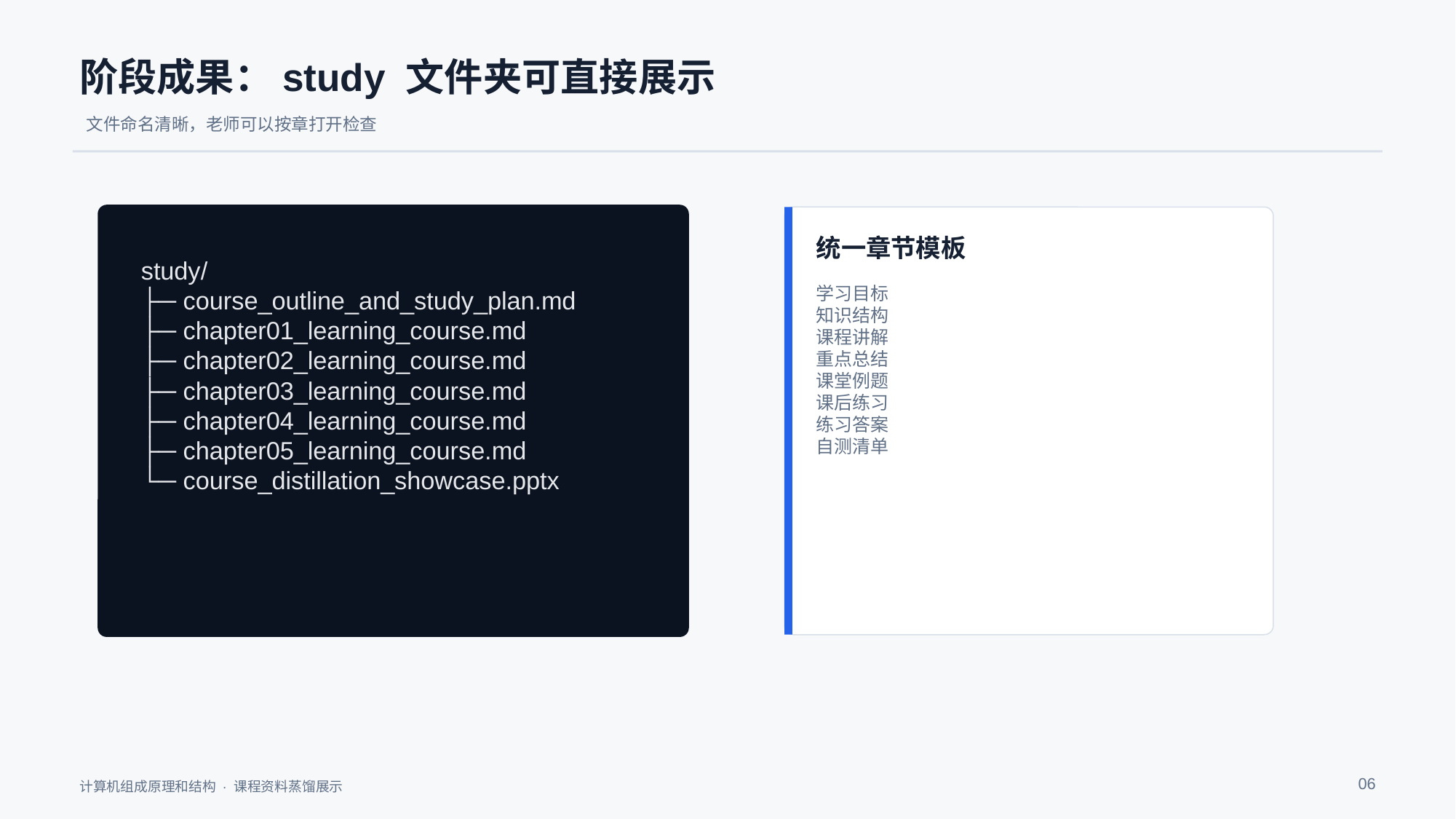

阶段成果：study 文件夹可直接展示
文件命名清晰，老师可以按章打开检查

统一章节模板
study/
├─ course_outline_and_study_plan.md
├─ chapter01_learning_course.md
├─ chapter02_learning_course.md
├─ chapter03_learning_course.md
├─ chapter04_learning_course.md
├─ chapter05_learning_course.md
└─ course_distillation_showcase.pptx
学习目标
知识结构
课程讲解
重点总结
课堂例题
课后练习
练习答案
自测清单
06
计算机组成原理和结构 · 课程资料蒸馏展示